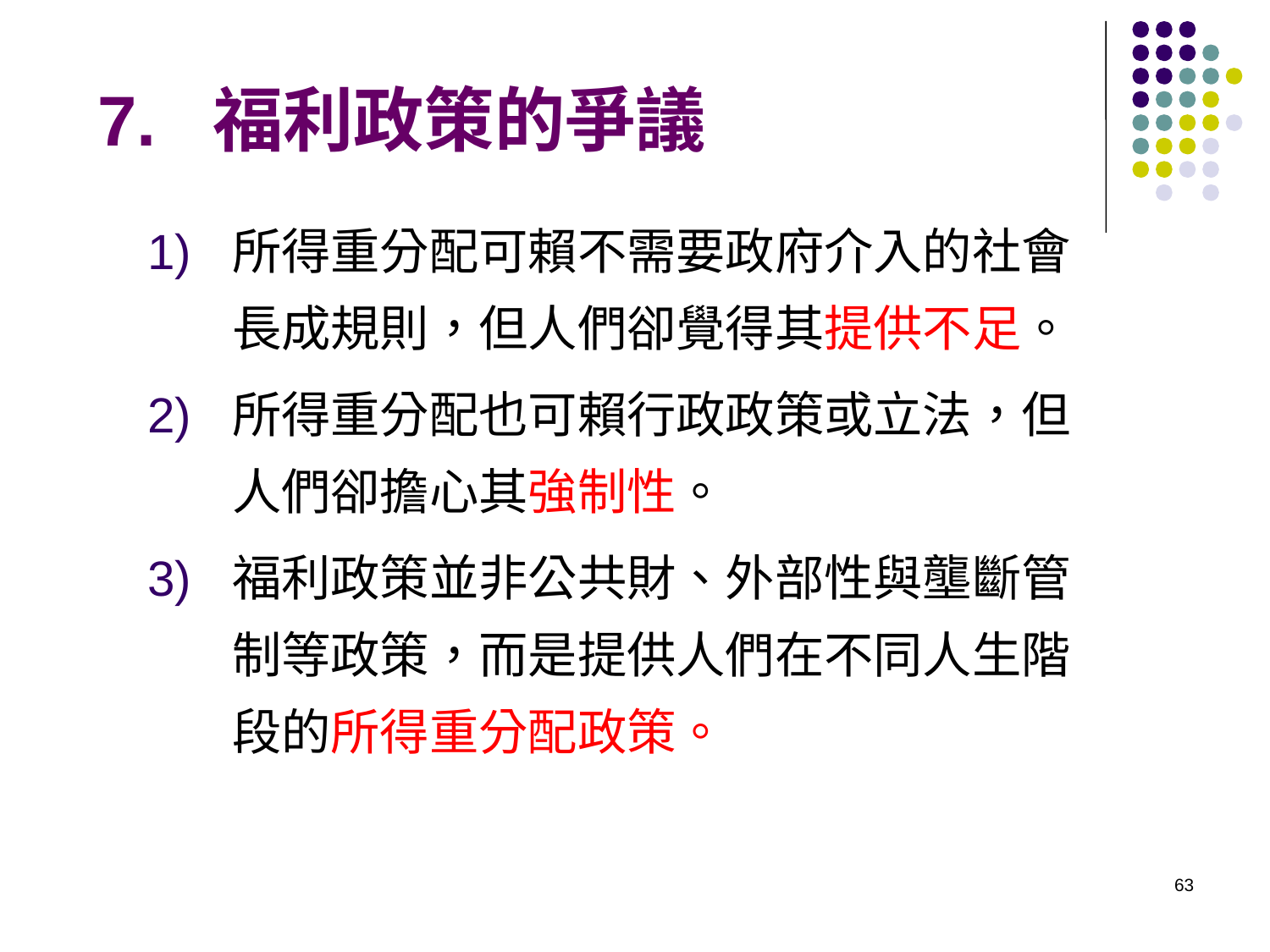

7.  福利政策的爭議
所得重分配可賴不需要政府介入的社會長成規則，但人們卻覺得其提供不足。
所得重分配也可賴行政政策或立法，但人們卻擔心其強制性。
福利政策並非公共財、外部性與壟斷管制等政策，而是提供人們在不同人生階段的所得重分配政策。
63